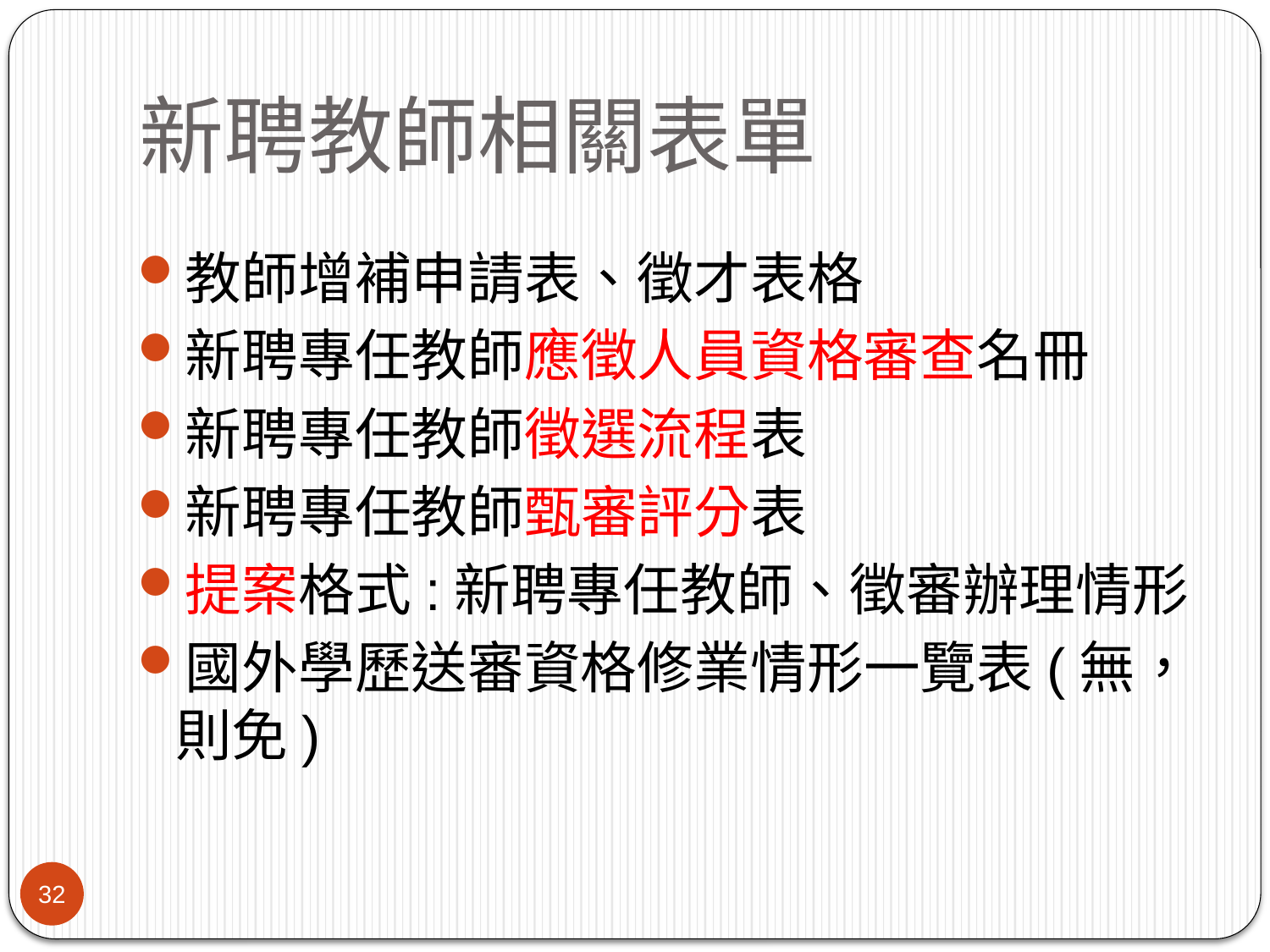

# 新聘教師相關表單
教師增補申請表、徵才表格
新聘專任教師應徵人員資格審查名冊
新聘專任教師徵選流程表
新聘專任教師甄審評分表
提案格式:新聘專任教師、徵審辦理情形
國外學歷送審資格修業情形一覽表(無，則免)

32